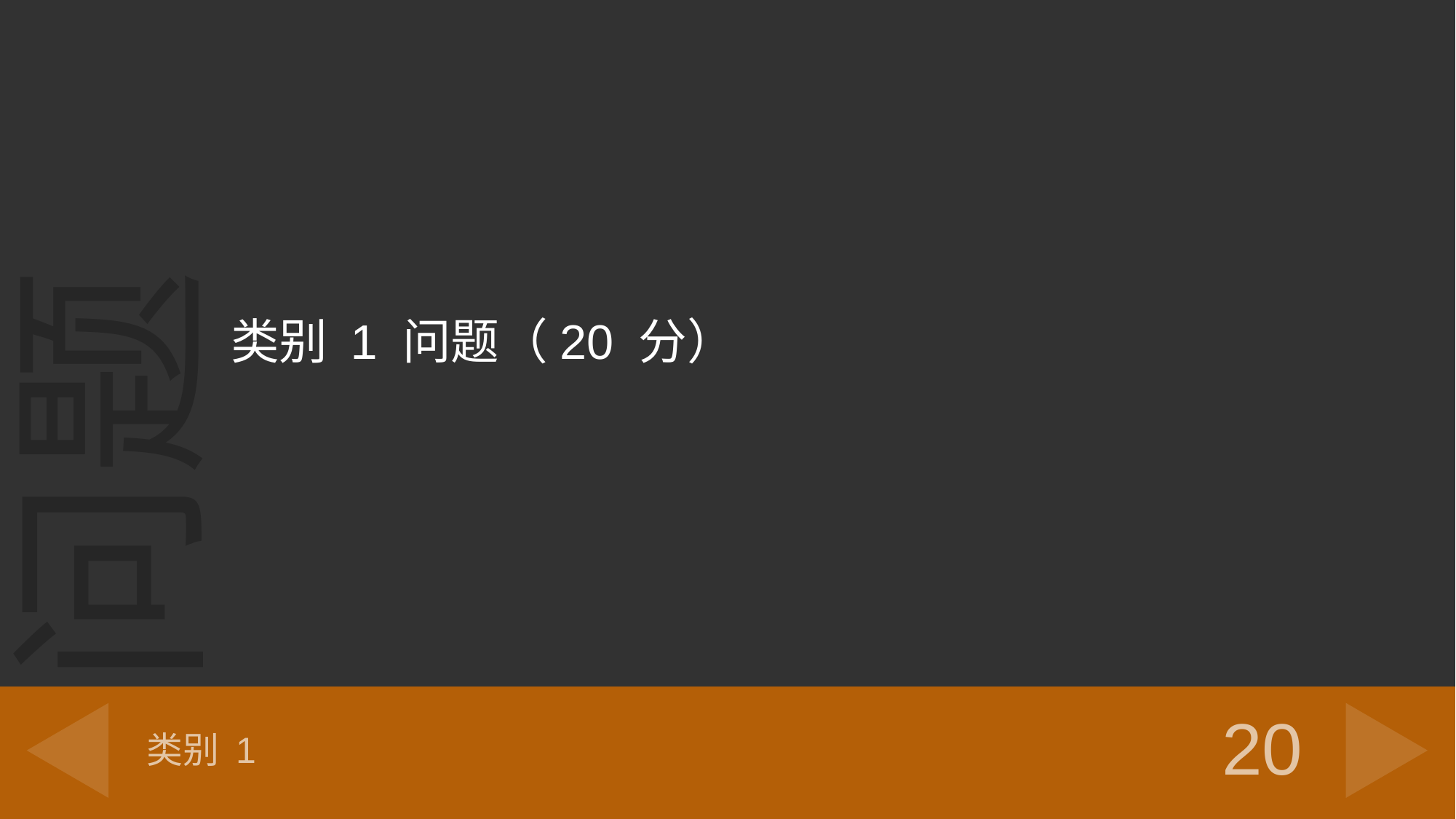

类别 1 问题（20 分）
# 类别 1
20